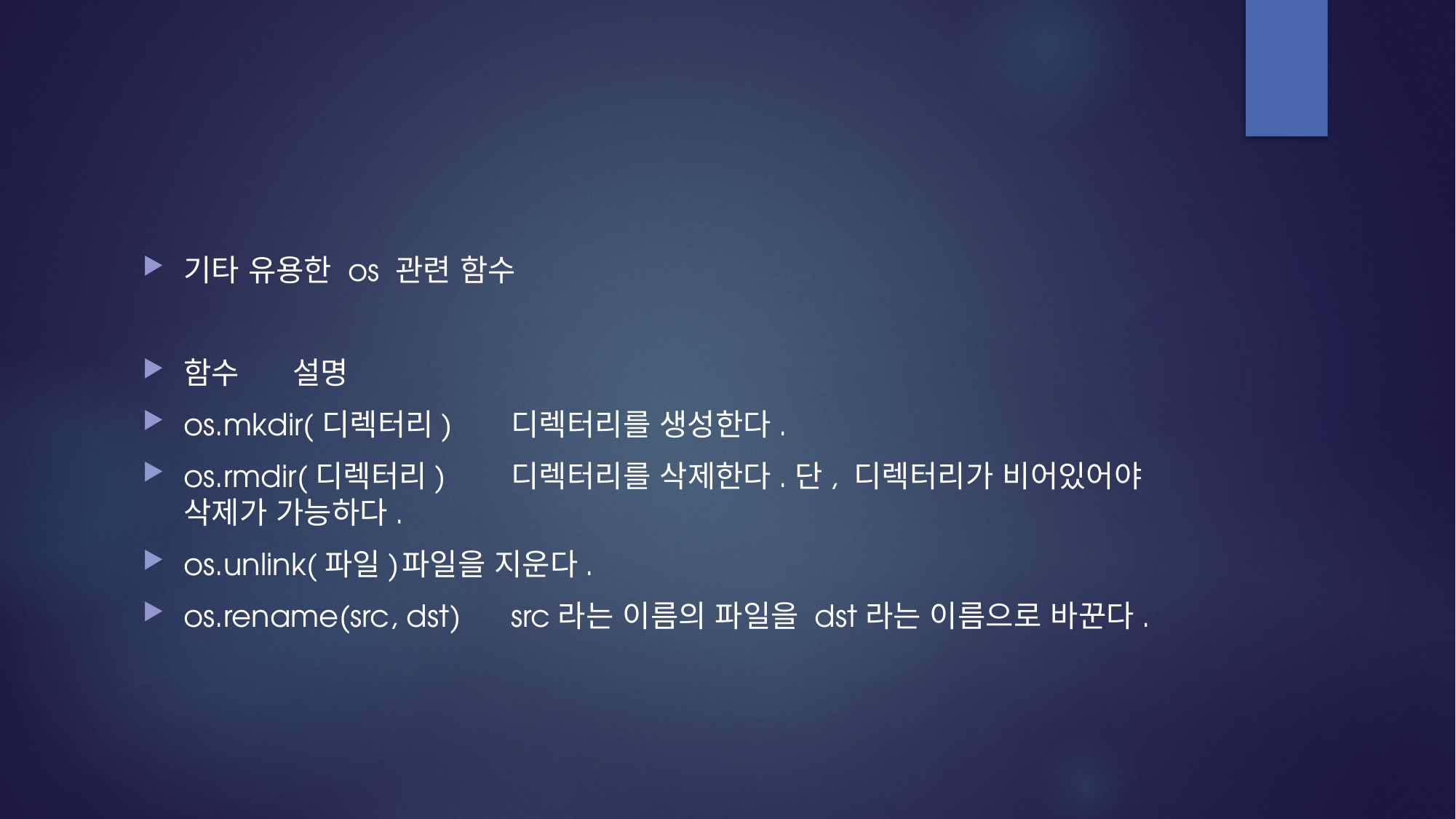

#
기타 유용한 os 관련 함수

함수	설명
os.mkdir(디렉터리)	디렉터리를 생성한다.
os.rmdir(디렉터리)	디렉터리를 삭제한다.단, 디렉터리가 비어있어야 삭제가 가능하다.
os.unlink(파일)	파일을 지운다.
os.rename(src, dst)	src라는 이름의 파일을 dst라는 이름으로 바꾼다.